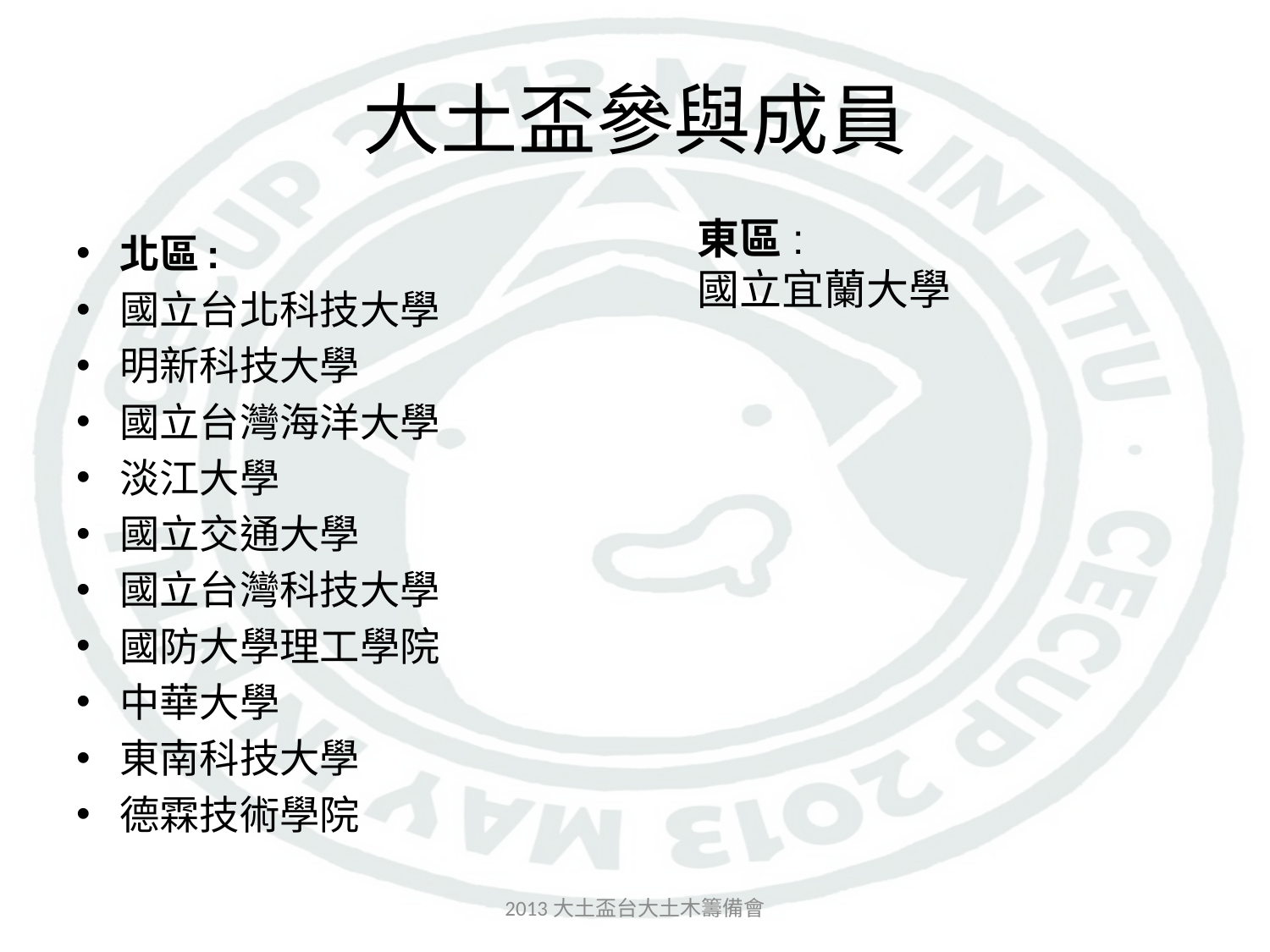

# 大土盃參與成員
東區:
國立宜蘭大學
北區:
國立台北科技大學
明新科技大學
國立台灣海洋大學
淡江大學
國立交通大學
國立台灣科技大學
國防大學理工學院
中華大學
東南科技大學
德霖技術學院

2013大土盃台大土木籌備會